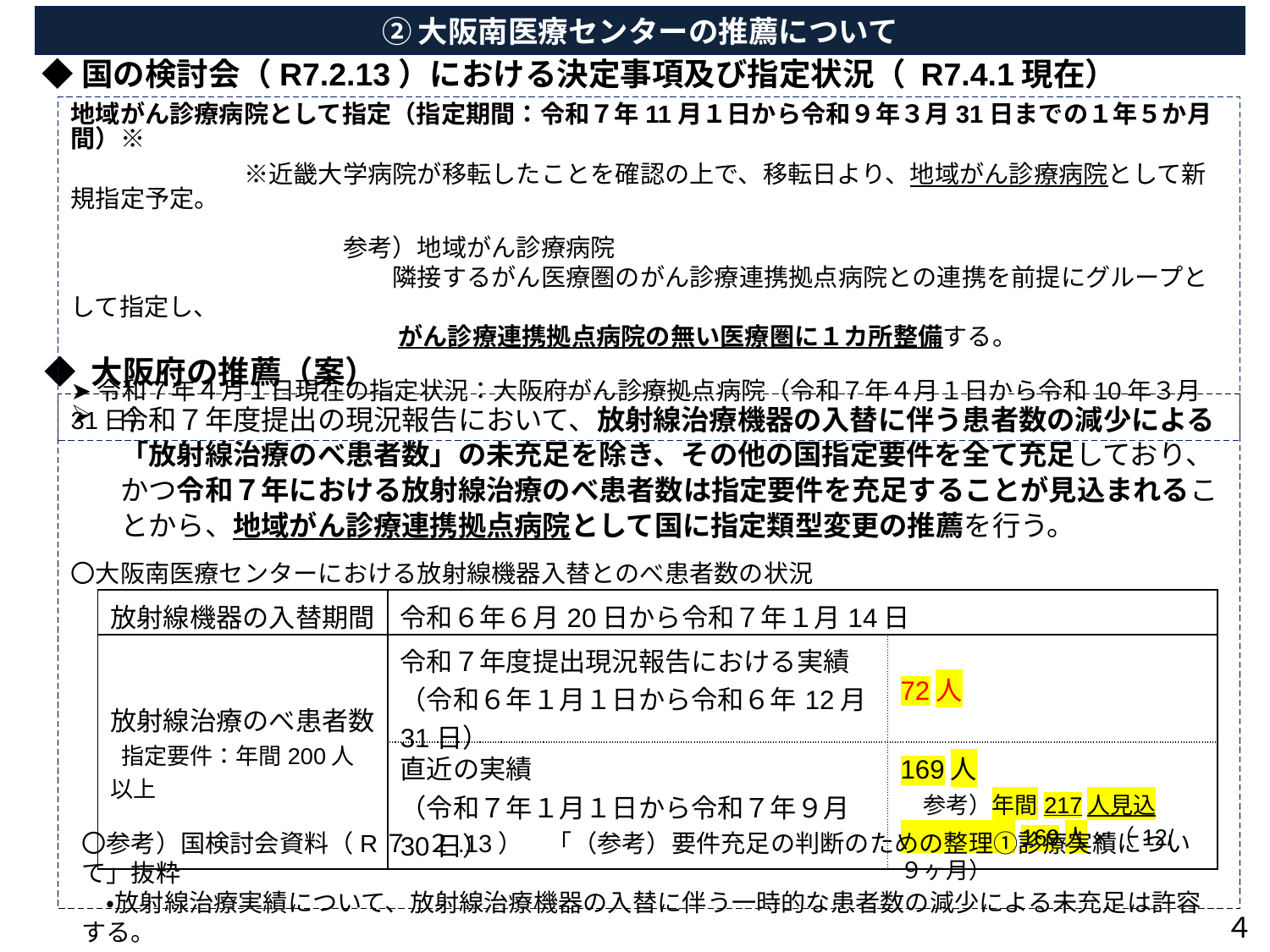

②大阪南医療センターの推薦について
◆国の検討会（R7.2.13）における決定事項及び指定状況（ R7.4.1現在）
地域がん診療病院として指定（指定期間：令和７年11月１日から令和９年３月31日までの１年５か月間）※
　　　　　　　※近畿大学病院が移転したことを確認の上で、移転日より、地域がん診療病院として新規指定予定。

　　　　　　　　　　　参考）地域がん診療病院
　　　　　　　　　　　　　隣接するがん医療圏のがん診療連携拠点病院との連携を前提にグループとして指定し、
　　　　　　　　　　　 　　がん診療連携拠点病院の無い医療圏に１カ所整備する。

➤令和７年４月１日現在の指定状況：大阪府がん診療拠点病院（令和７年４月１日から令和10年３月31日）
◆ 大阪府の推薦（案）
令和７年度提出の現況報告において、放射線治療機器の入替に伴う患者数の減少による「放射線治療のべ患者数」の未充足を除き、その他の国指定要件を全て充足しており、かつ令和７年における放射線治療のべ患者数は指定要件を充足することが見込まれることから、地域がん診療連携拠点病院として国に指定類型変更の推薦を行う。

〇大阪南医療センターにおける放射線機器入替とのべ患者数の状況
| 放射線機器の入替期間 | 令和６年６月20日から令和７年１月14日 |  |
| --- | --- | --- |
| 放射線治療のべ患者数 指定要件：年間200人以上 | 令和７年度提出現況報告における実績 （令和６年１月１日から令和６年12月31日） | 72人 |
|  | 直近の実績 （令和７年１月１日から令和７年９月30日） | 169人 　参考）年間217人見込 　　　　　169人×（12/９ヶ月） |
〇参考）国検討会資料（R７.２.13）　「（参考）要件充足の判断のための整理①診療実績について」抜粋
　・放射線治療実績について、放射線治療機器の入替に伴う一時的な患者数の減少による未充足は許容する。
４